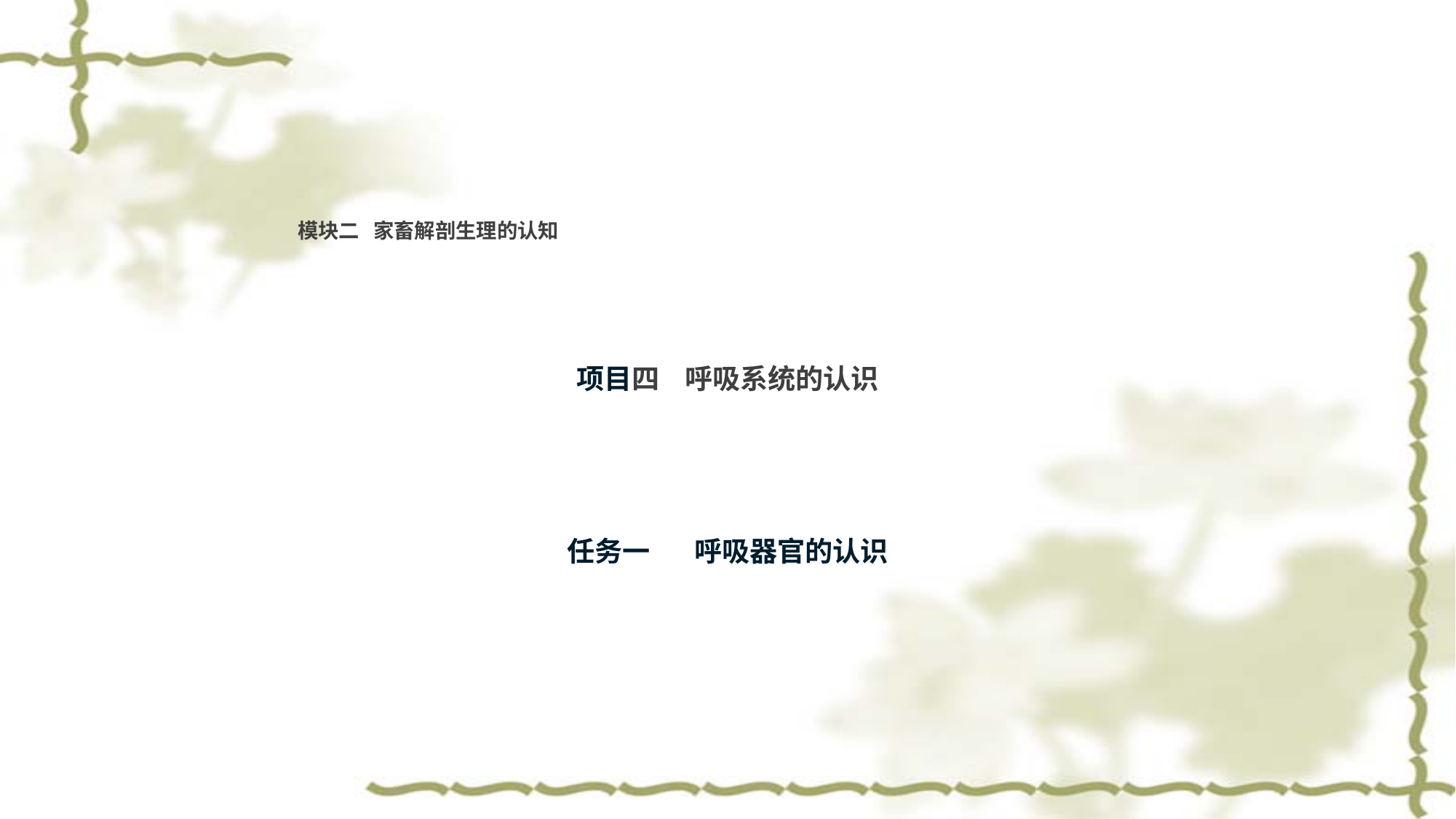

模块二   家畜解剖生理的认知

项目四    呼吸系统的认识

任务一       呼吸器官的认识